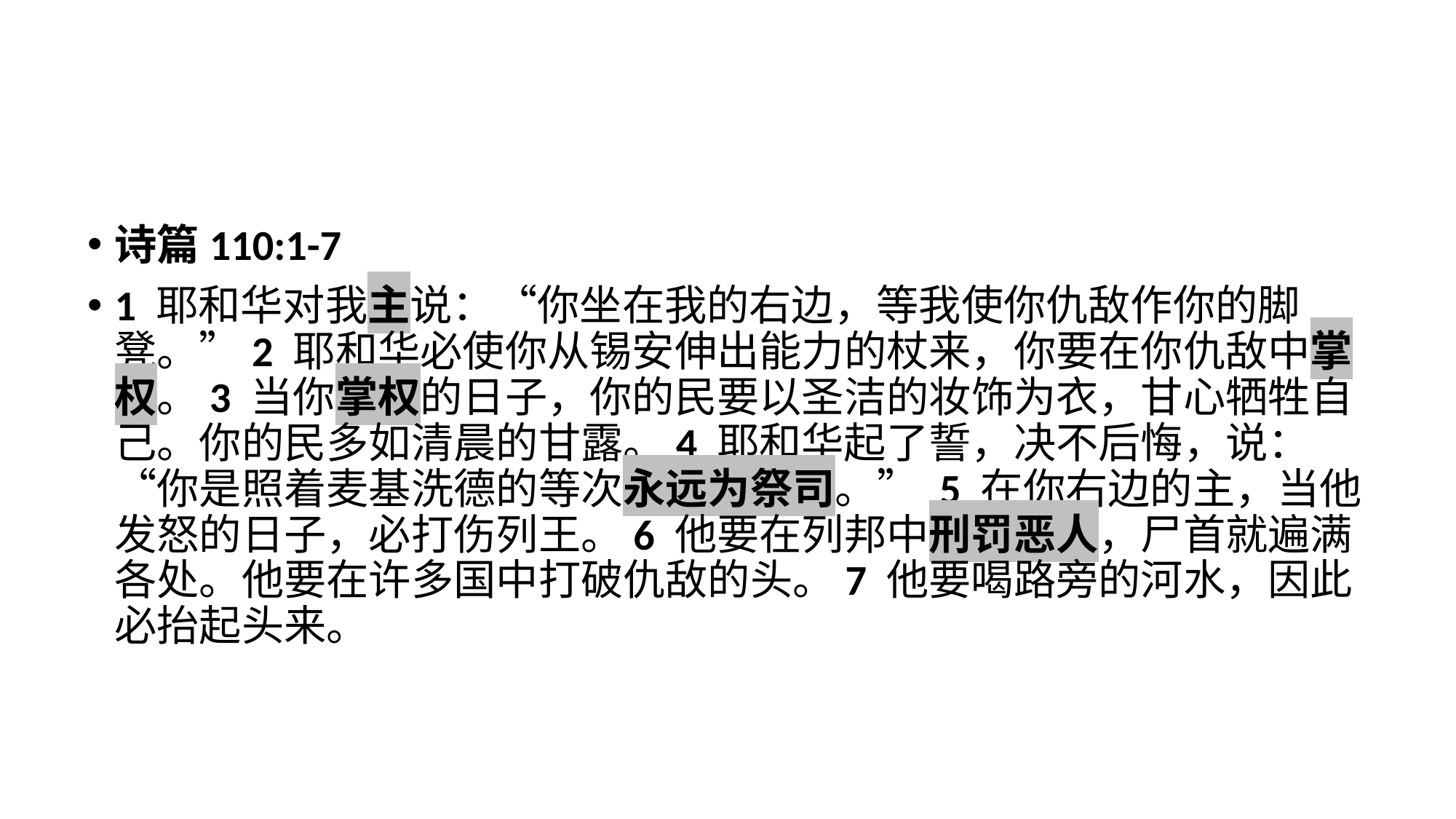

诗篇110:1-7
1 耶和华对我主说：“你坐在我的右边，等我使你仇敌作你的脚凳。”2 耶和华必使你从锡安伸出能力的杖来，你要在你仇敌中掌权。3 当你掌权的日子，你的民要以圣洁的妆饰为衣，甘心牺牲自己。你的民多如清晨的甘露。4 耶和华起了誓，决不后悔，说：“你是照着麦基洗德的等次永远为祭司。” 5 在你右边的主，当他发怒的日子，必打伤列王。6 他要在列邦中刑罚恶人，尸首就遍满各处。他要在许多国中打破仇敌的头。7 他要喝路旁的河水，因此必抬起头来。